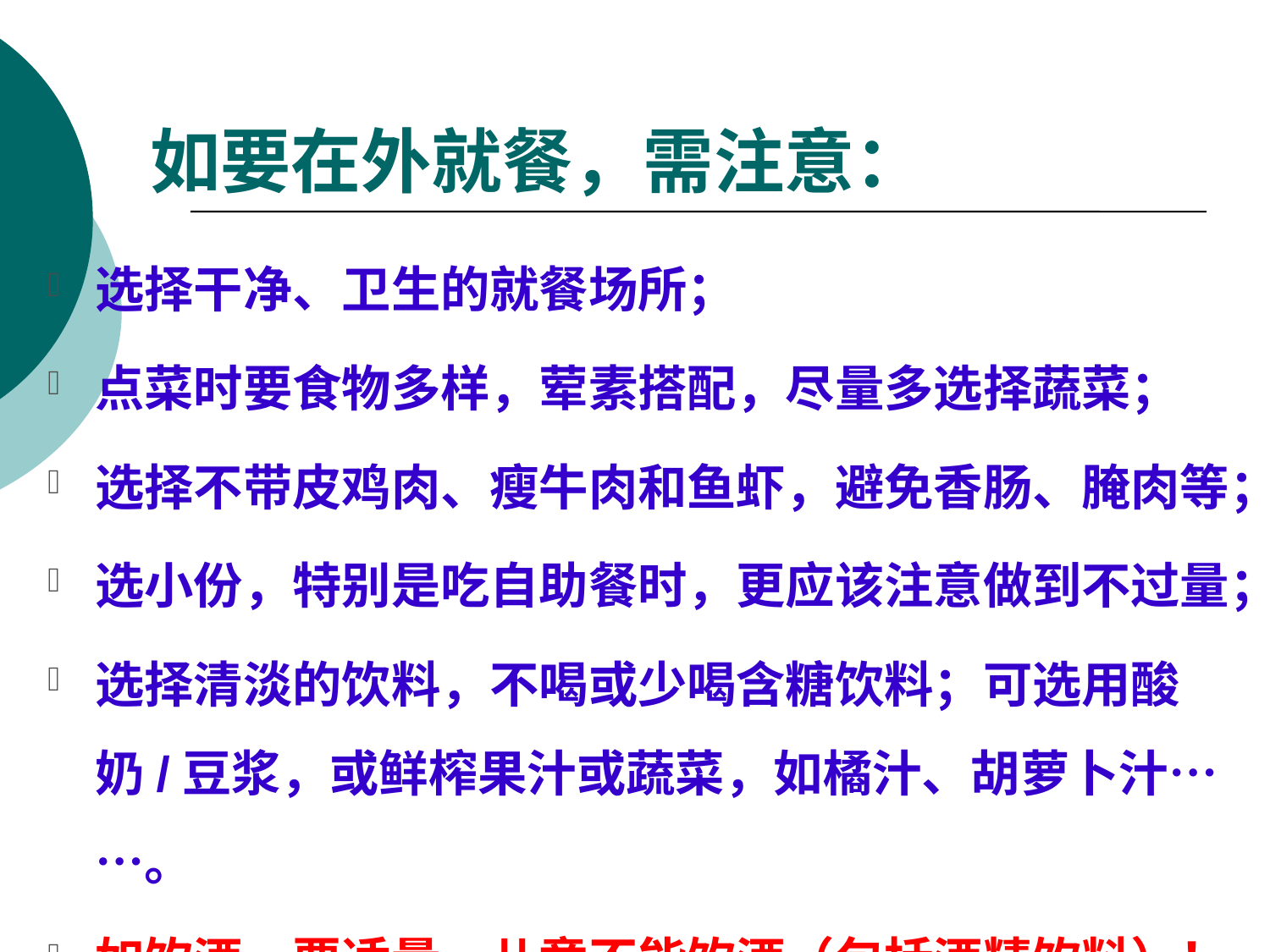

# 如要在外就餐，需注意：
选择干净、卫生的就餐场所；
点菜时要食物多样，荤素搭配，尽量多选择蔬菜；
选择不带皮鸡肉、瘦牛肉和鱼虾，避免香肠、腌肉等；
选小份，特别是吃自助餐时，更应该注意做到不过量；
选择清淡的饮料，不喝或少喝含糖饮料；可选用酸奶/豆浆，或鲜榨果汁或蔬菜，如橘汁、胡萝卜汁……。
如饮酒，要适量。儿童不能饮酒（包括酒精饮料）！